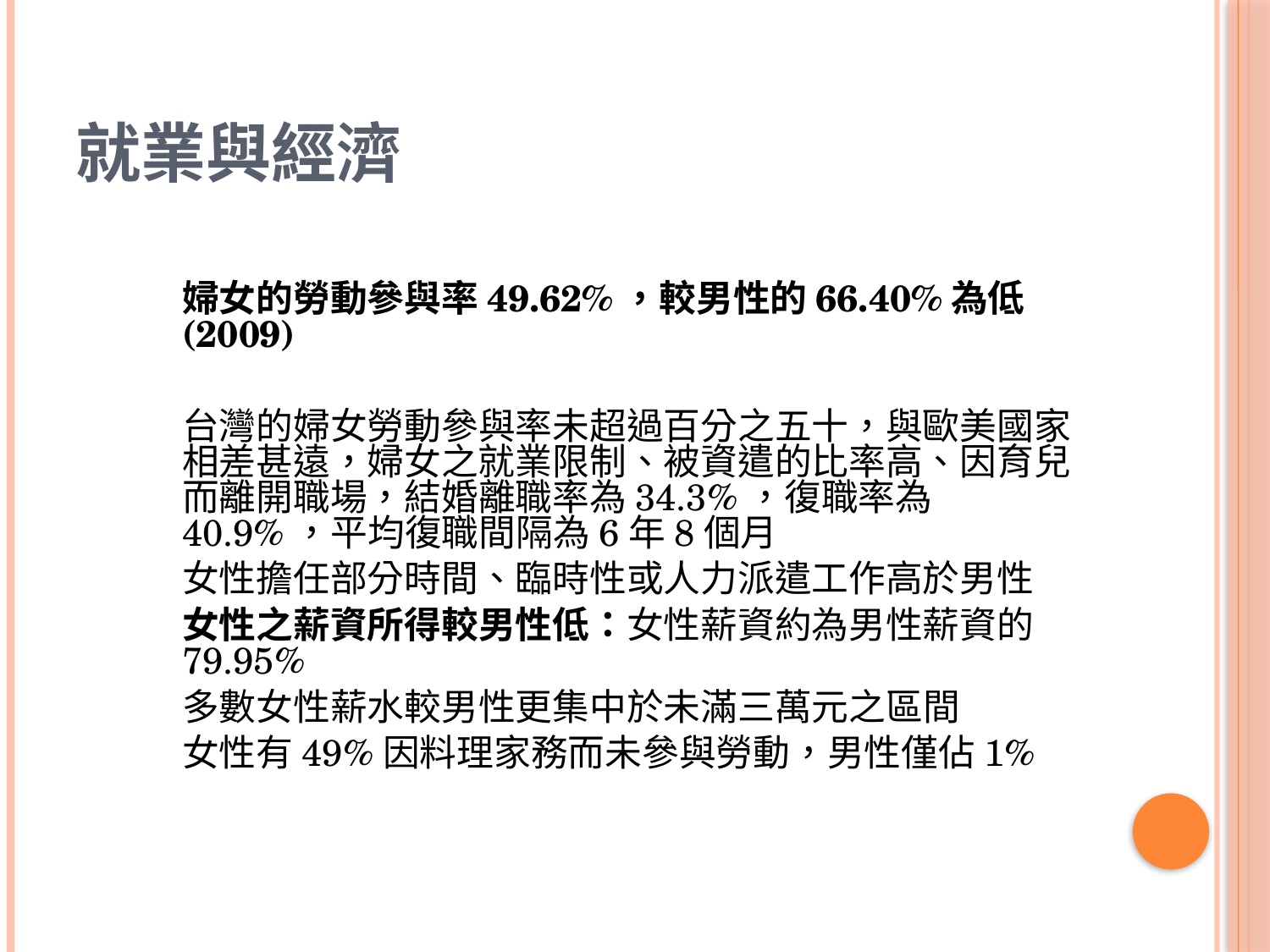

# 就業與經濟

婦女的勞動參與率49.62%，較男性的66.40%為低(2009)

台灣的婦女勞動參與率未超過百分之五十，與歐美國家相差甚遠，婦女之就業限制、被資遣的比率高、因育兒而離開職場，結婚離職率為34.3%，復職率為40.9%，平均復職間隔為6年8個月
女性擔任部分時間、臨時性或人力派遣工作高於男性
女性之薪資所得較男性低：女性薪資約為男性薪資的79.95%
多數女性薪水較男性更集中於未滿三萬元之區間
女性有49%因料理家務而未參與勞動，男性僅佔1%